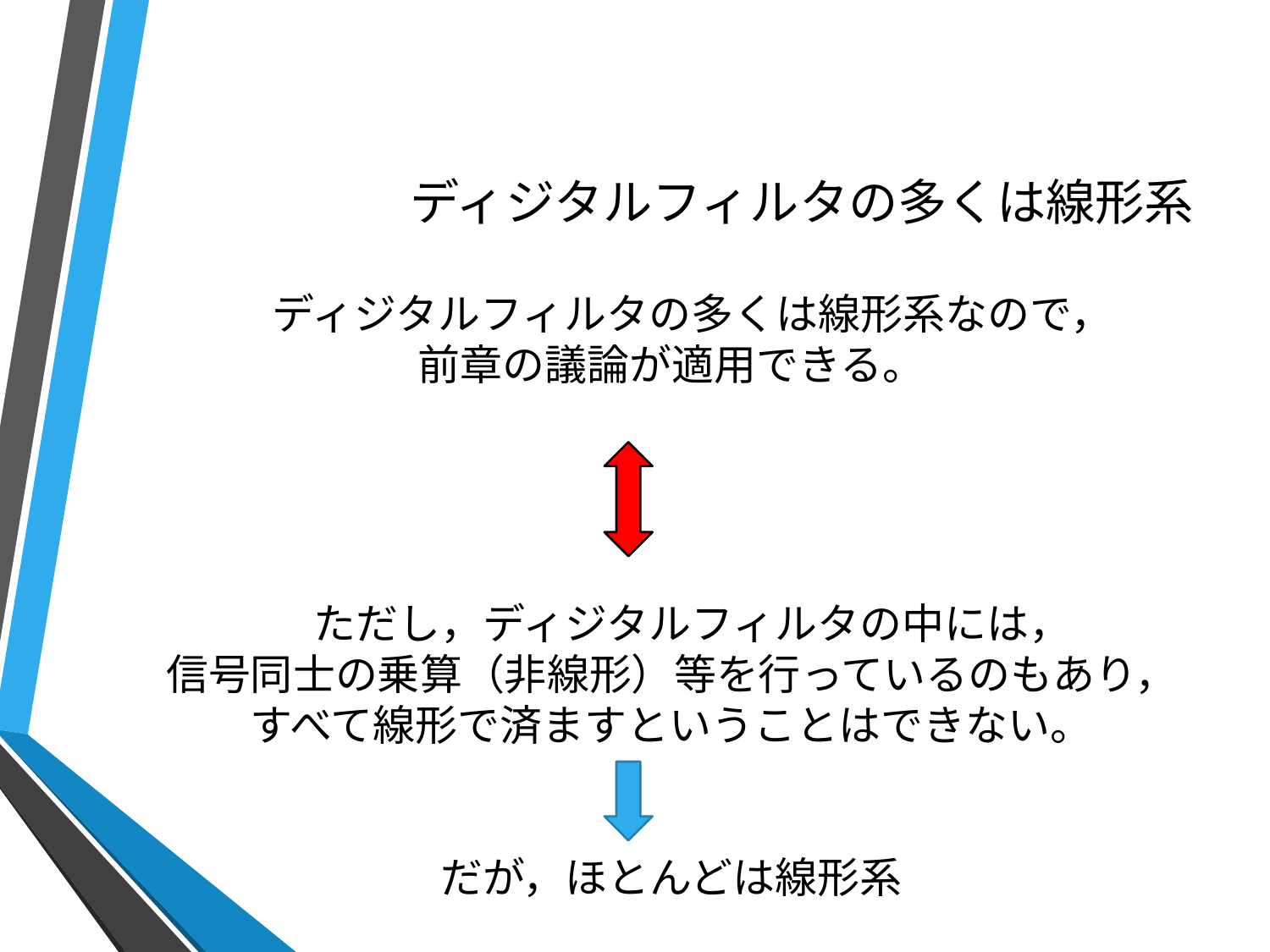

# ディジタルフィルタの多くは線形系
　ディジタルフィルタの多くは線形系なので，
前章の議論が適用できる。

　ただし，ディジタルフィルタの中には，
信号同士の乗算（非線形）等を行っているのもあり，
すべて線形で済ますということはできない。

だが，ほとんどは線形系